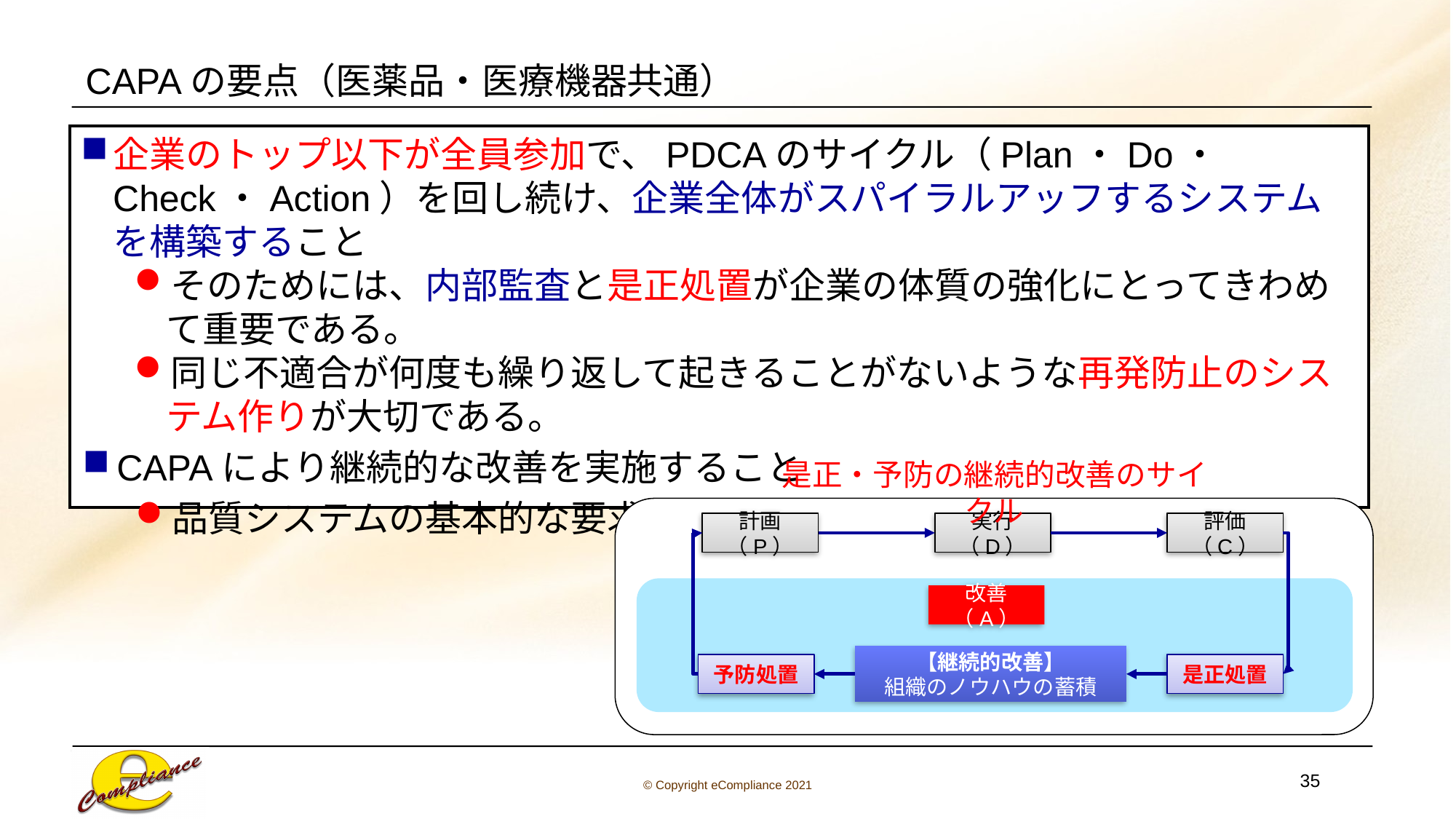

# CAPAの要点（医薬品・医療機器共通）
企業のトップ以下が全員参加で、PDCAのサイクル（Plan・Do・Check・Action）を回し続け、企業全体がスパイラルアッフするシステムを構築すること
そのためには、内部監査と是正処置が企業の体質の強化にとってきわめて重要である。
同じ不適合が何度も繰り返して起きることがないような再発防止のシステム作りが大切である。
CAPAにより継続的な改善を実施すること
品質システムの基本的な要求事項
是正・予防の継続的改善のサイクル

計画（P）
実行（D）
評価（C）
改善（A）
【継続的改善】
組織のノウハウの蓄積
予防処置
是正処置